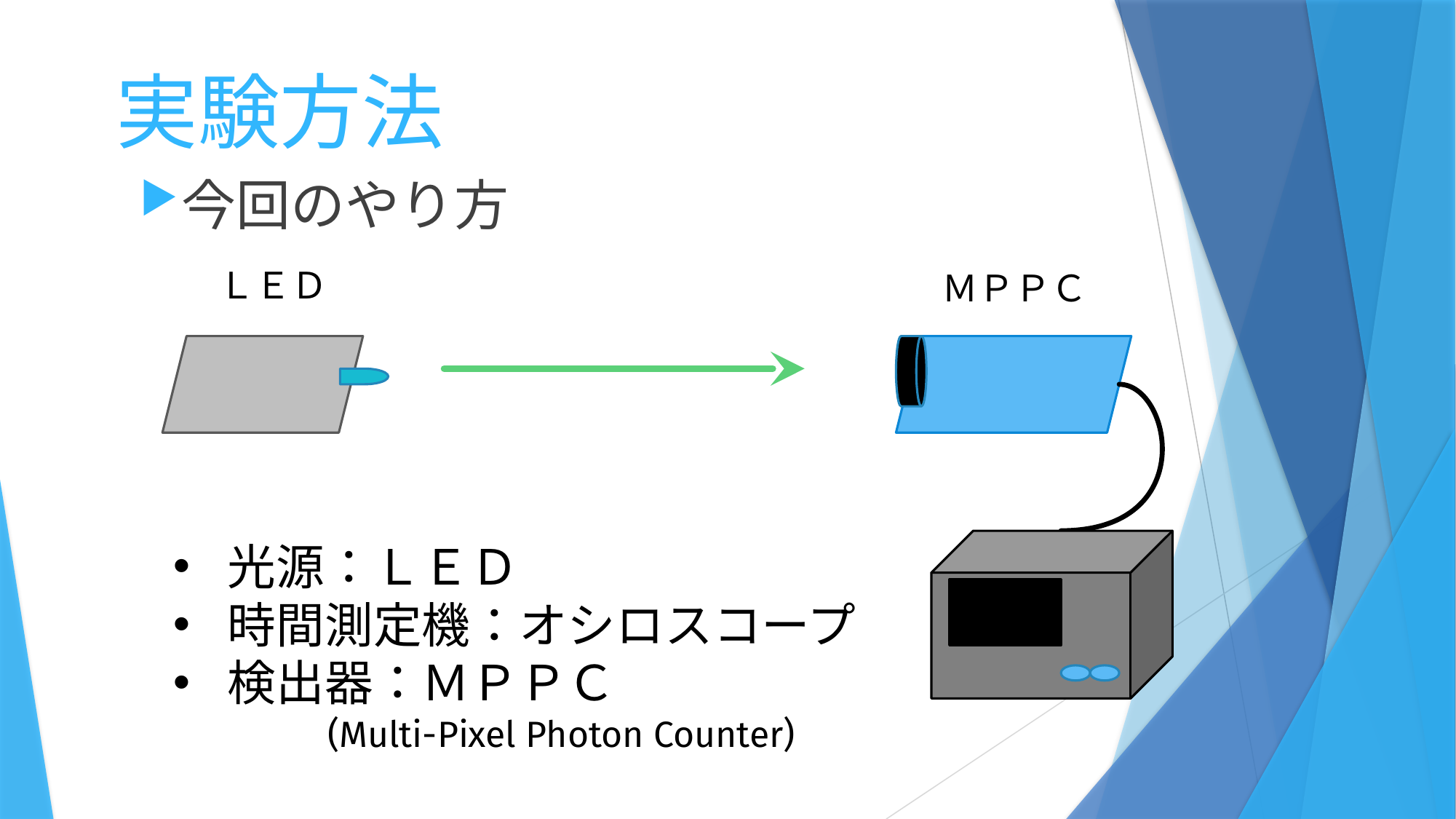

# 実験方法
今回のやり方
ＬＥＤ
ＭＰＰＣ

光源：ＬＥＤ
時間測定機：オシロスコープ
検出器：ＭＰＰＣ
　　　　(Multi-Pixel Photon Counter)